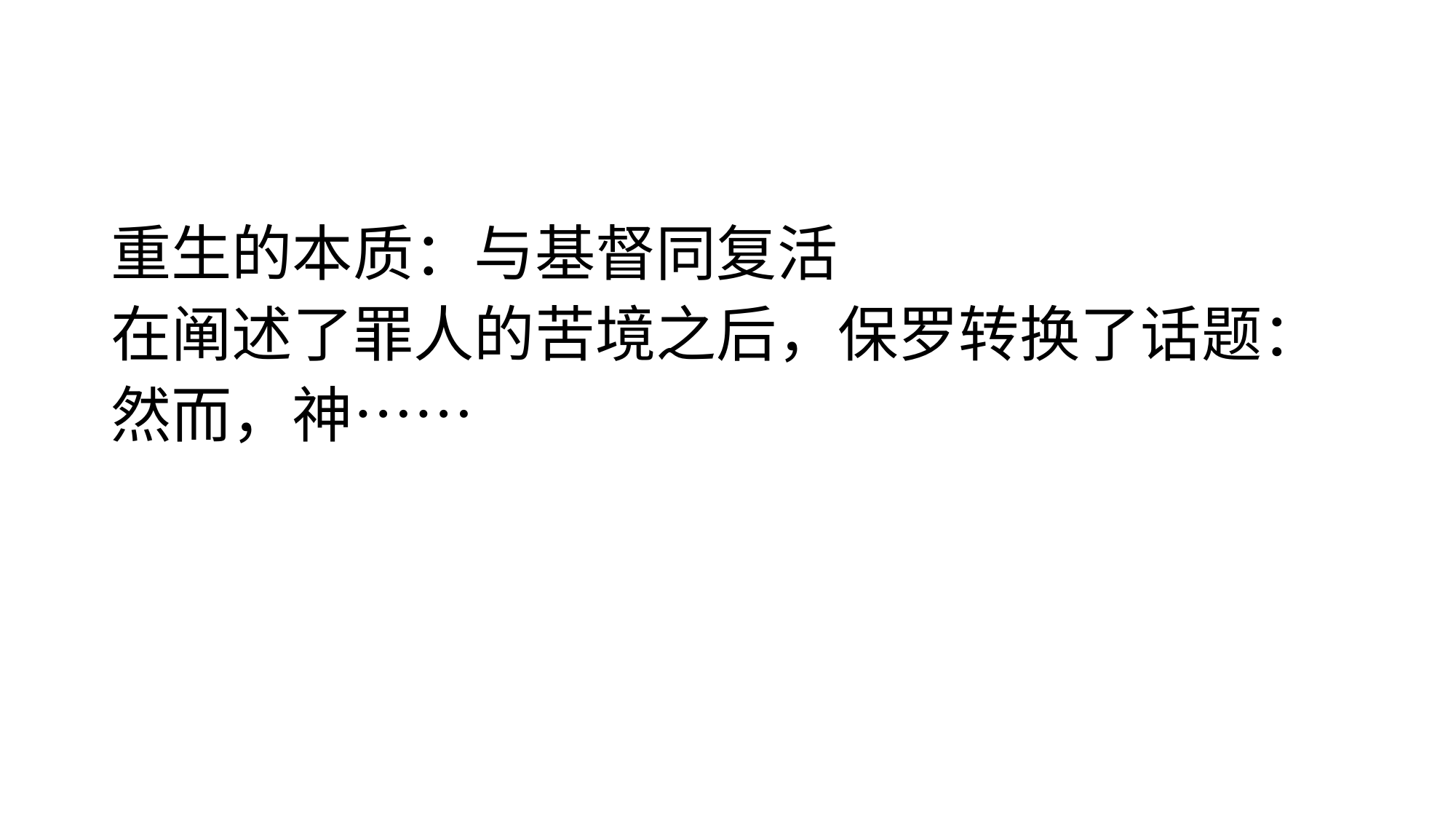

#
重生的本质：与基督同复活
在阐述了罪人的苦境之后，保罗转换了话题：
然而，神……